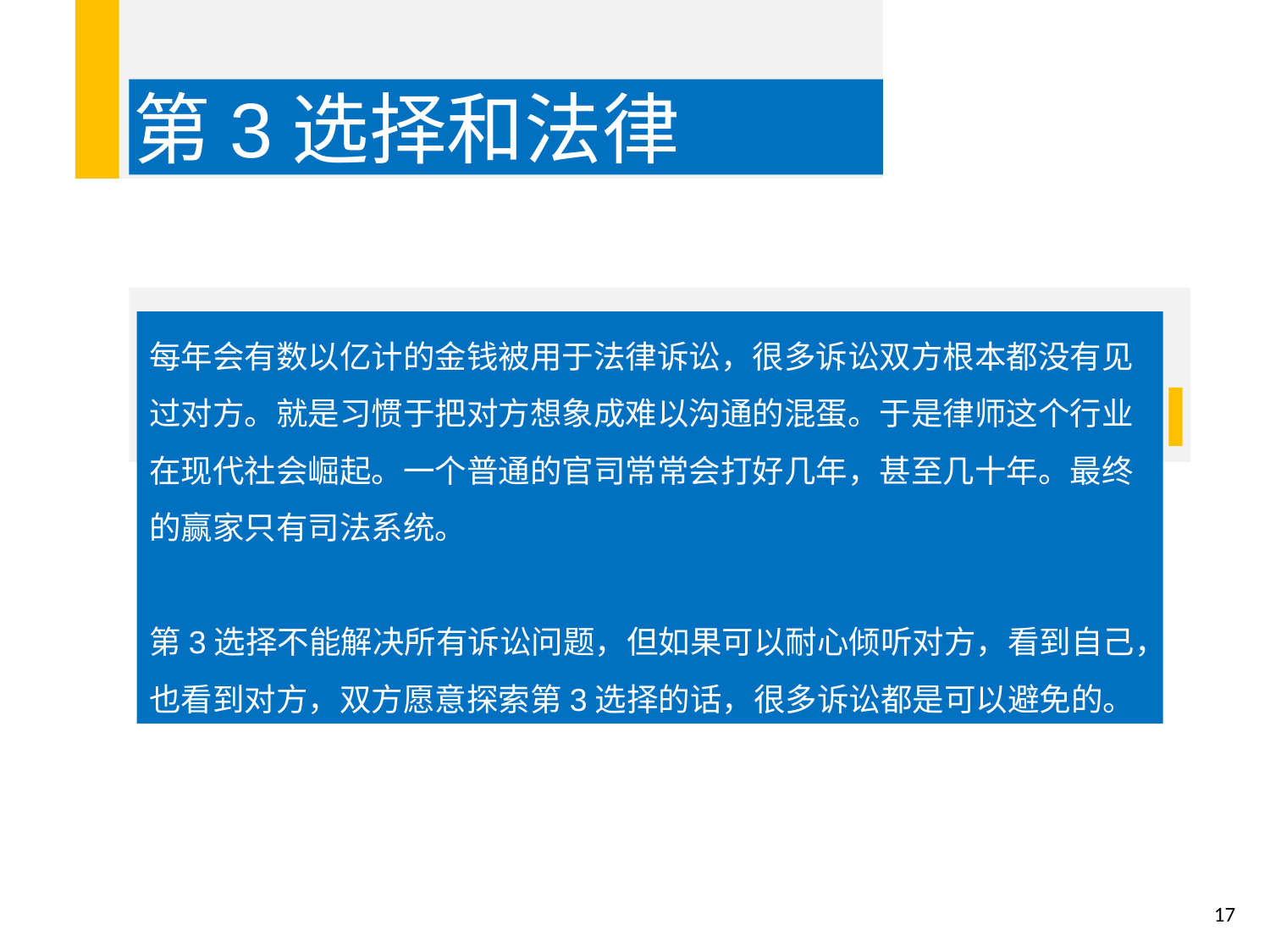

第3选择和法律

每年会有数以亿计的金钱被用于法律诉讼，很多诉讼双方根本都没有见过对方。就是习惯于把对方想象成难以沟通的混蛋。于是律师这个行业在现代社会崛起。一个普通的官司常常会打好几年，甚至几十年。最终的赢家只有司法系统。

第3选择不能解决所有诉讼问题，但如果可以耐心倾听对方，看到自己，也看到对方，双方愿意探索第3选择的话，很多诉讼都是可以避免的。